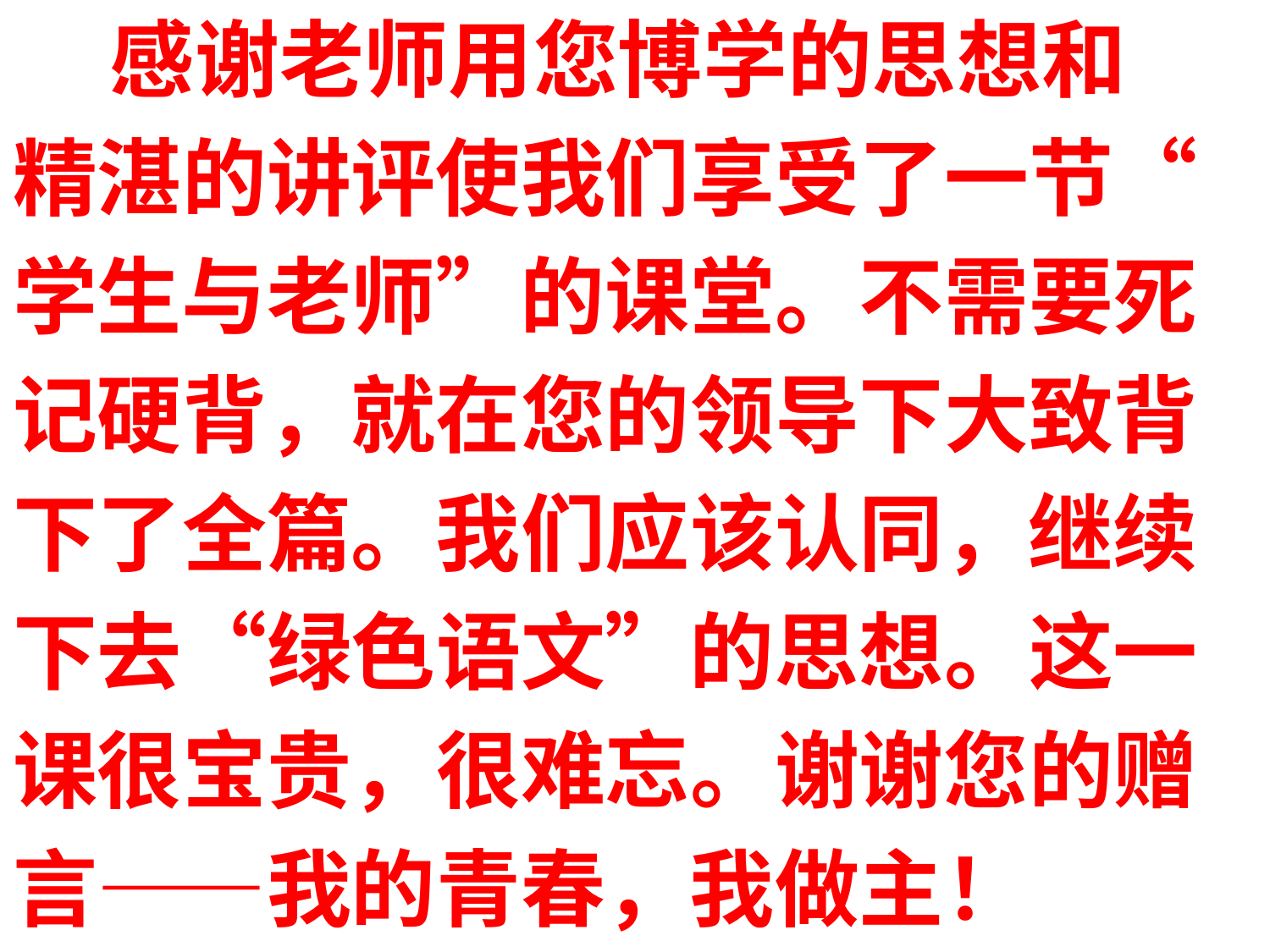

感谢老师用您博学的思想和
精湛的讲评使我们享受了一节“
学生与老师”的课堂。不需要死
记硬背，就在您的领导下大致背
下了全篇。我们应该认同，继续
下去“绿色语文”的思想。这一
课很宝贵，很难忘。谢谢您的赠
言——我的青春，我做主！